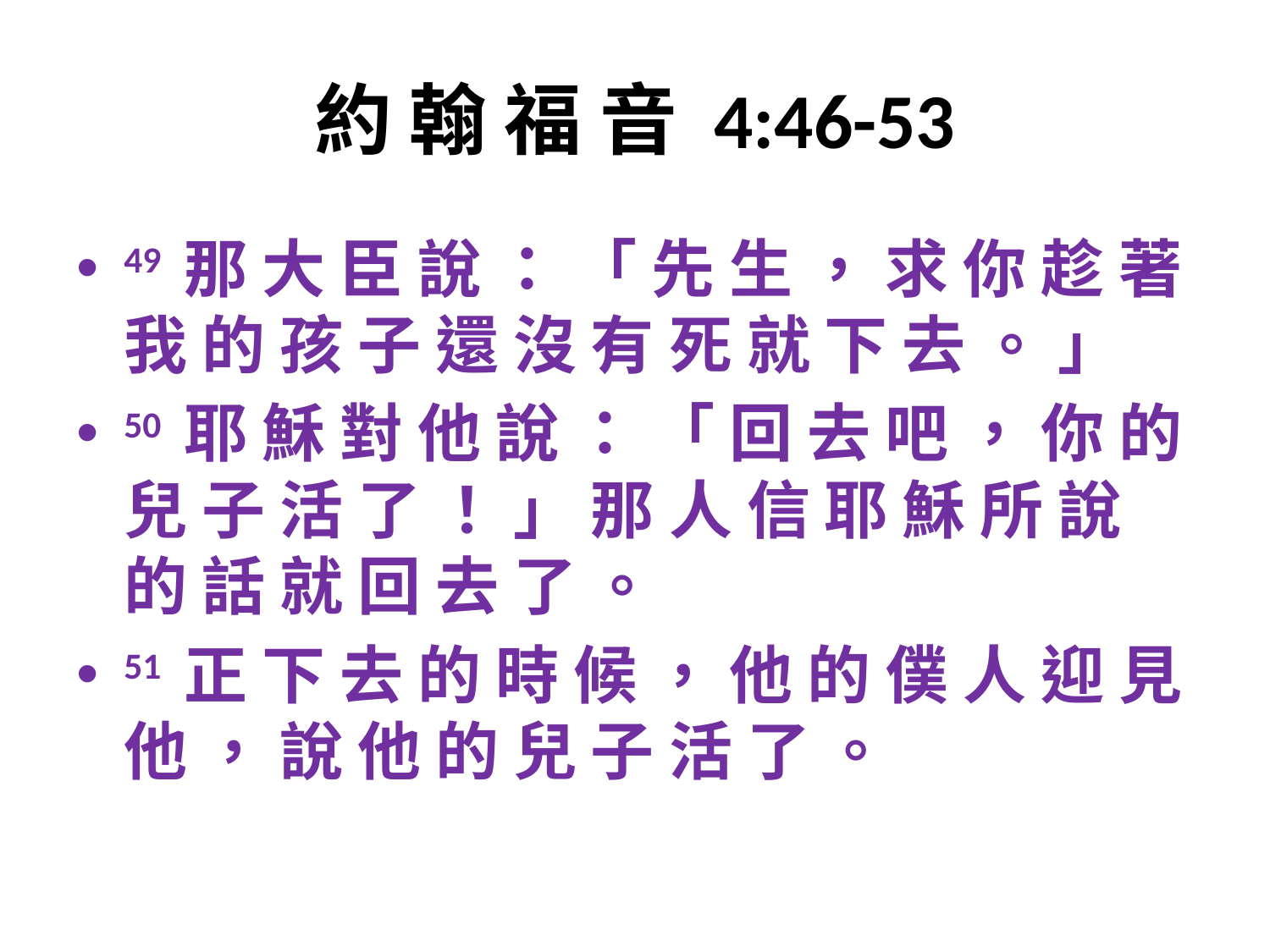

# 約 翰 福 音 4:46-53
49 那 大 臣 說 ： 「 先 生 ， 求 你 趁 著 我 的 孩 子 還 沒 有 死 就 下 去 。 」
50 耶 穌 對 他 說 ： 「 回 去 吧 ， 你 的 兒 子 活 了 ！ 」 那 人 信 耶 穌 所 說 的 話 就 回 去 了 。
51 正 下 去 的 時 候 ， 他 的 僕 人 迎 見 他 ， 說 他 的 兒 子 活 了 。